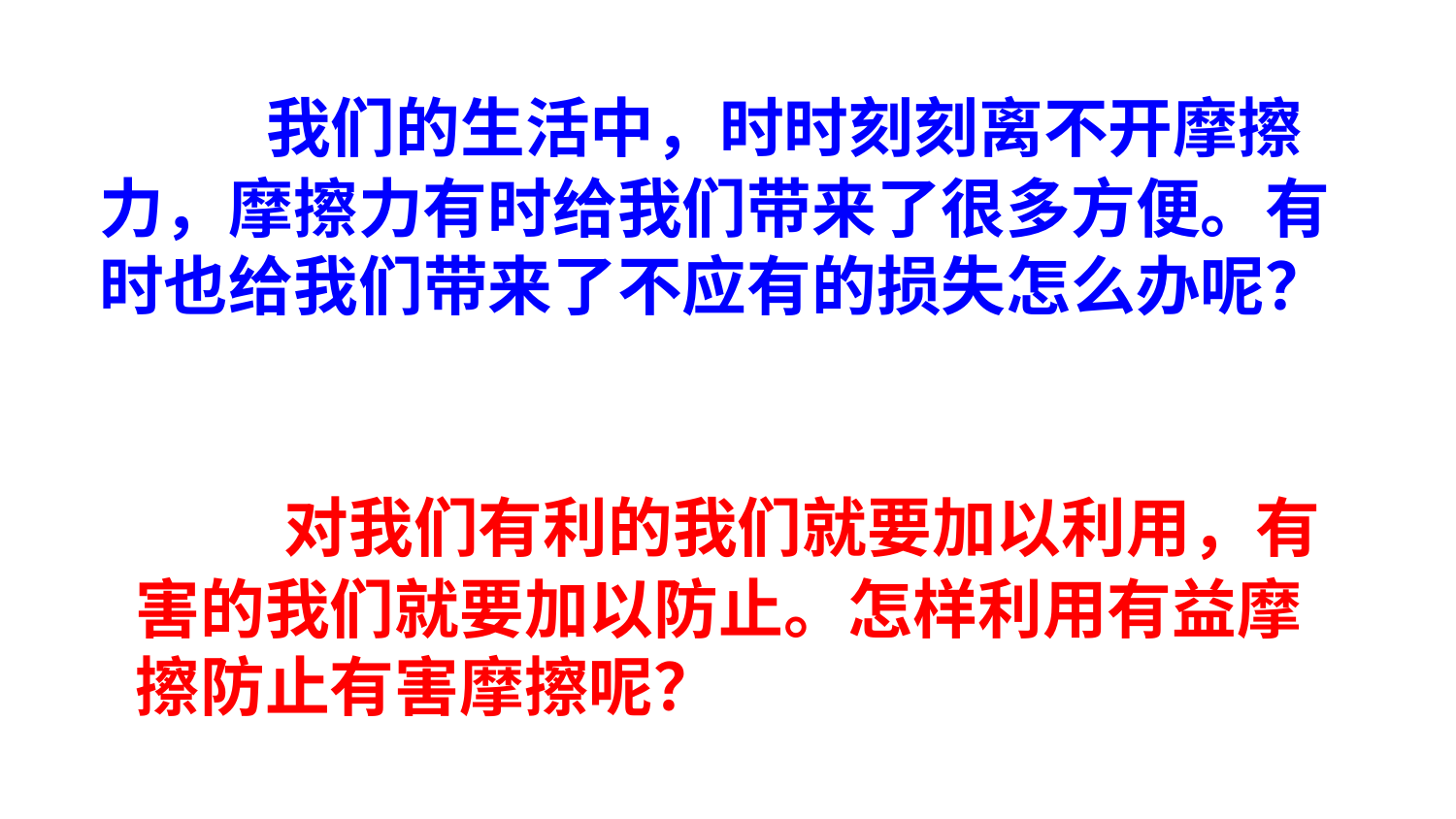

我们的生活中，时时刻刻离不开摩擦力，摩擦力有时给我们带来了很多方便。有时也给我们带来了不应有的损失怎么办呢？
       对我们有利的我们就要加以利用，有害的我们就要加以防止。怎样利用有益摩擦防止有害摩擦呢？